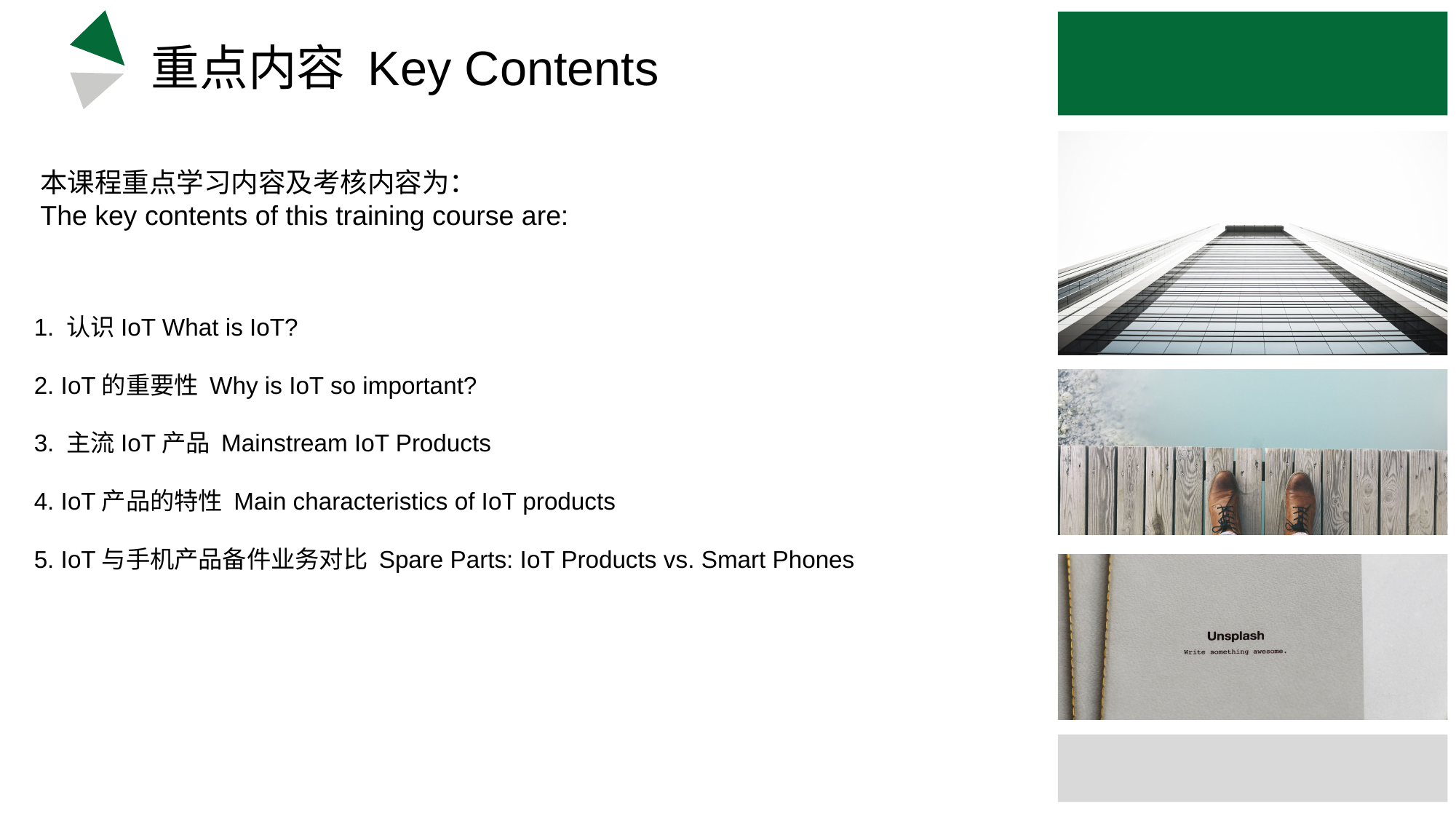

重点内容 Key Contents

本课程重点学习内容及考核内容为：
The key contents of this training course are:
1. 认识IoT What is IoT?
2. IoT的重要性 Why is IoT so important?
3. 主流IoT产品 Mainstream IoT Products
4. IoT产品的特性 Main characteristics of IoT products
5. IoT与手机产品备件业务对比 Spare Parts: IoT Products vs. Smart Phones